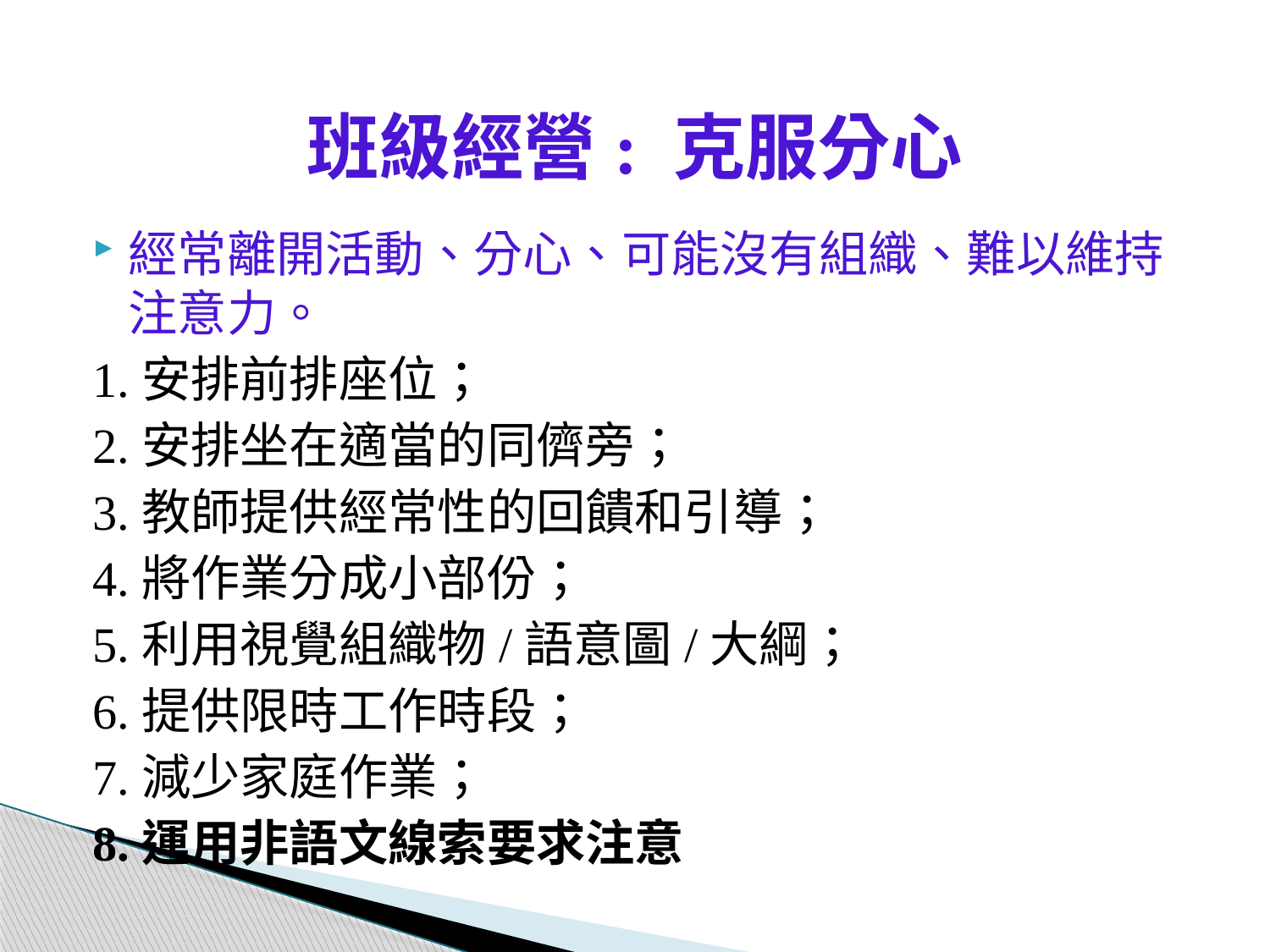

# 班級經營: 克服分心
經常離開活動、分心、可能沒有組織、難以維持注意力。
1.安排前排座位；
2.安排坐在適當的同儕旁；
3.教師提供經常性的回饋和引導；
4.將作業分成小部份；
5.利用視覺組織物/語意圖/大綱；
6.提供限時工作時段；
7.減少家庭作業；
8.運用非語文線索要求注意